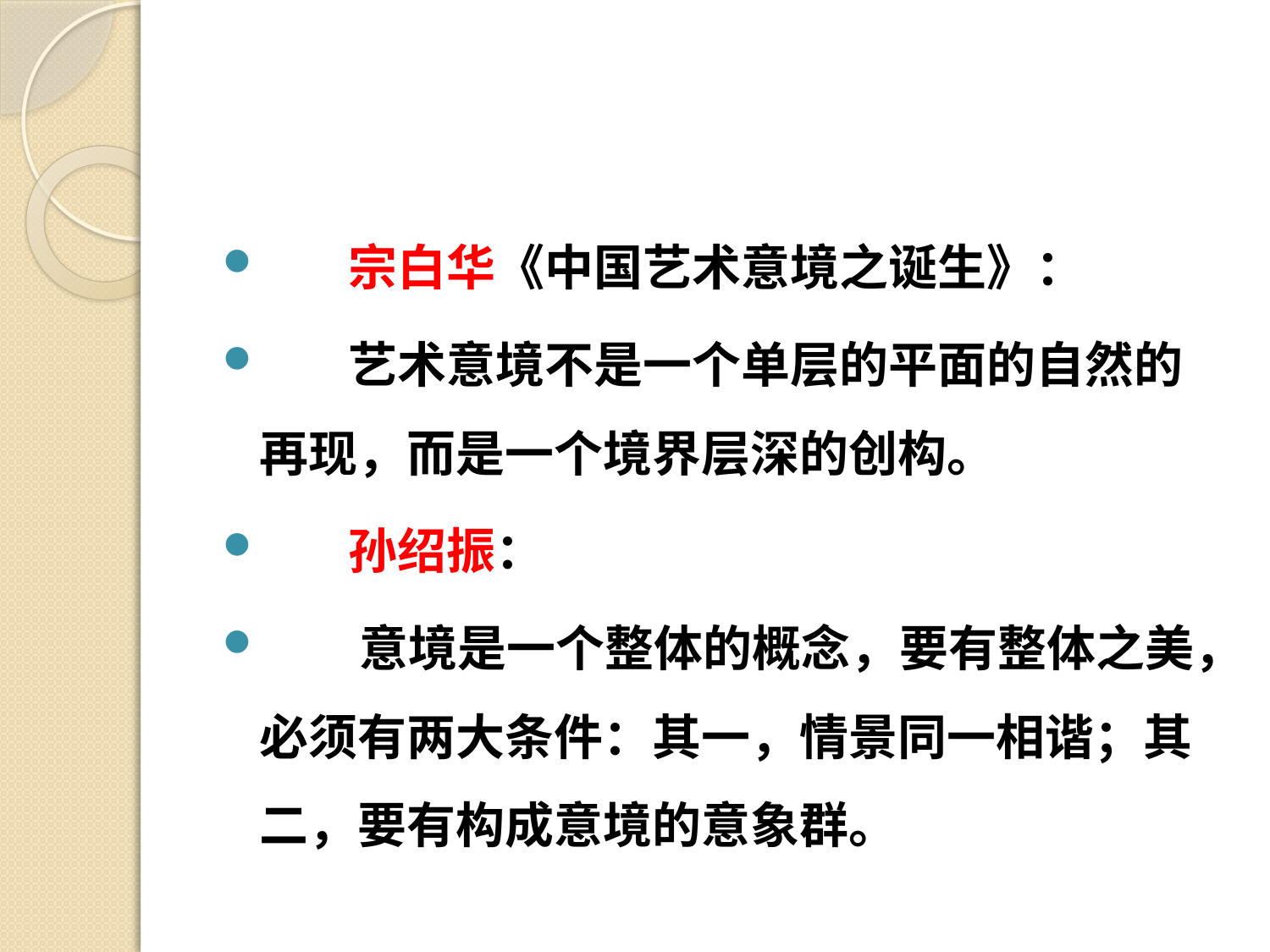

#
       宗白华《中国艺术意境之诞生》：
       艺术意境不是一个单层的平面的自然的再现，而是一个境界层深的创构。
       孙绍振：
        意境是一个整体的概念，要有整体之美，必须有两大条件：其一，情景同一相谐；其二，要有构成意境的意象群。